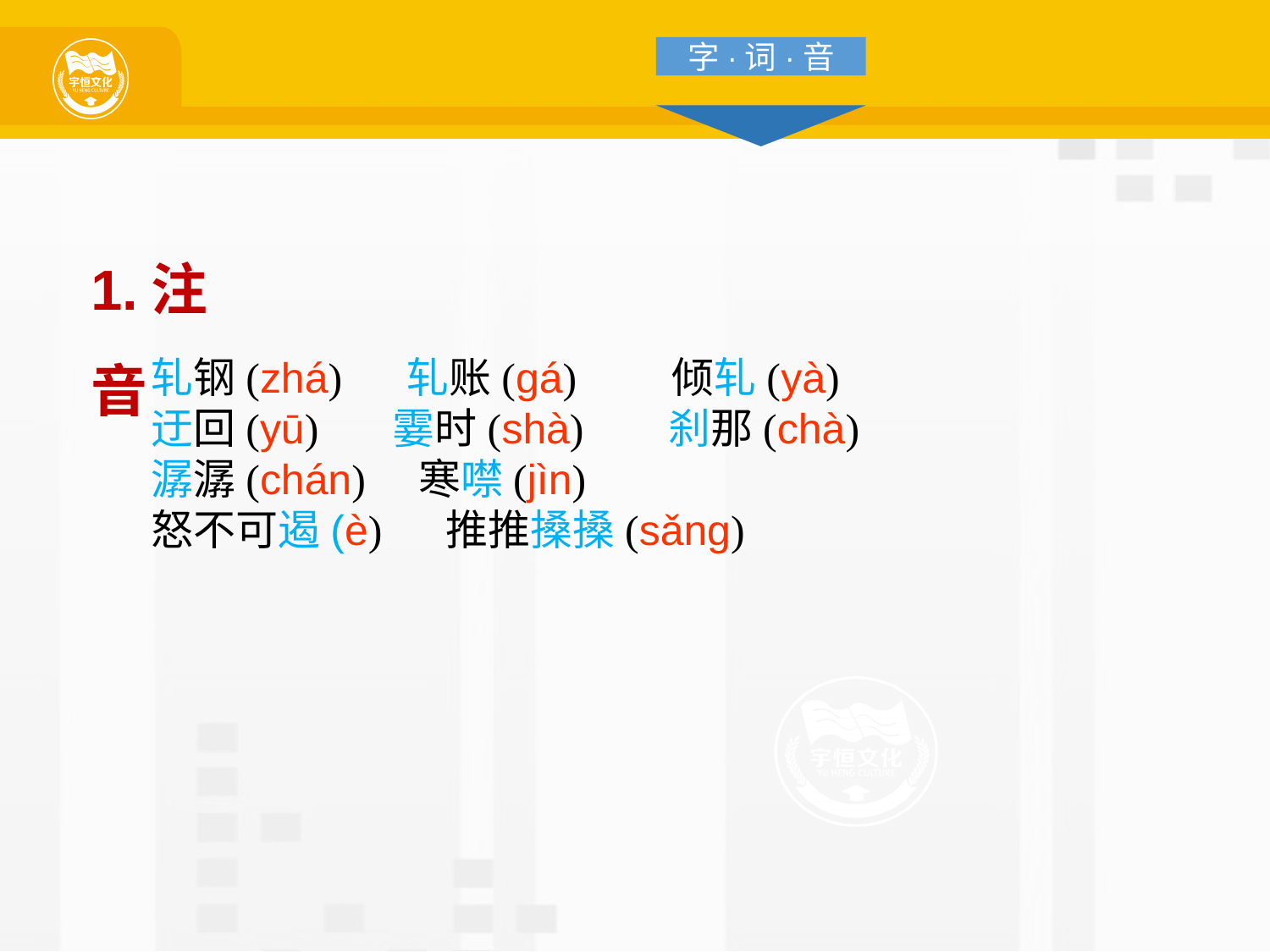

字·词·音

1.注音
轧钢(zhá)     轧账(ɡá)        倾轧(yà)
迂回(yū)      霎时(shà)       刹那(chà)
潺潺(chán)    寒噤(jìn)
怒不可遏(è)     推推搡搡(sǎng)